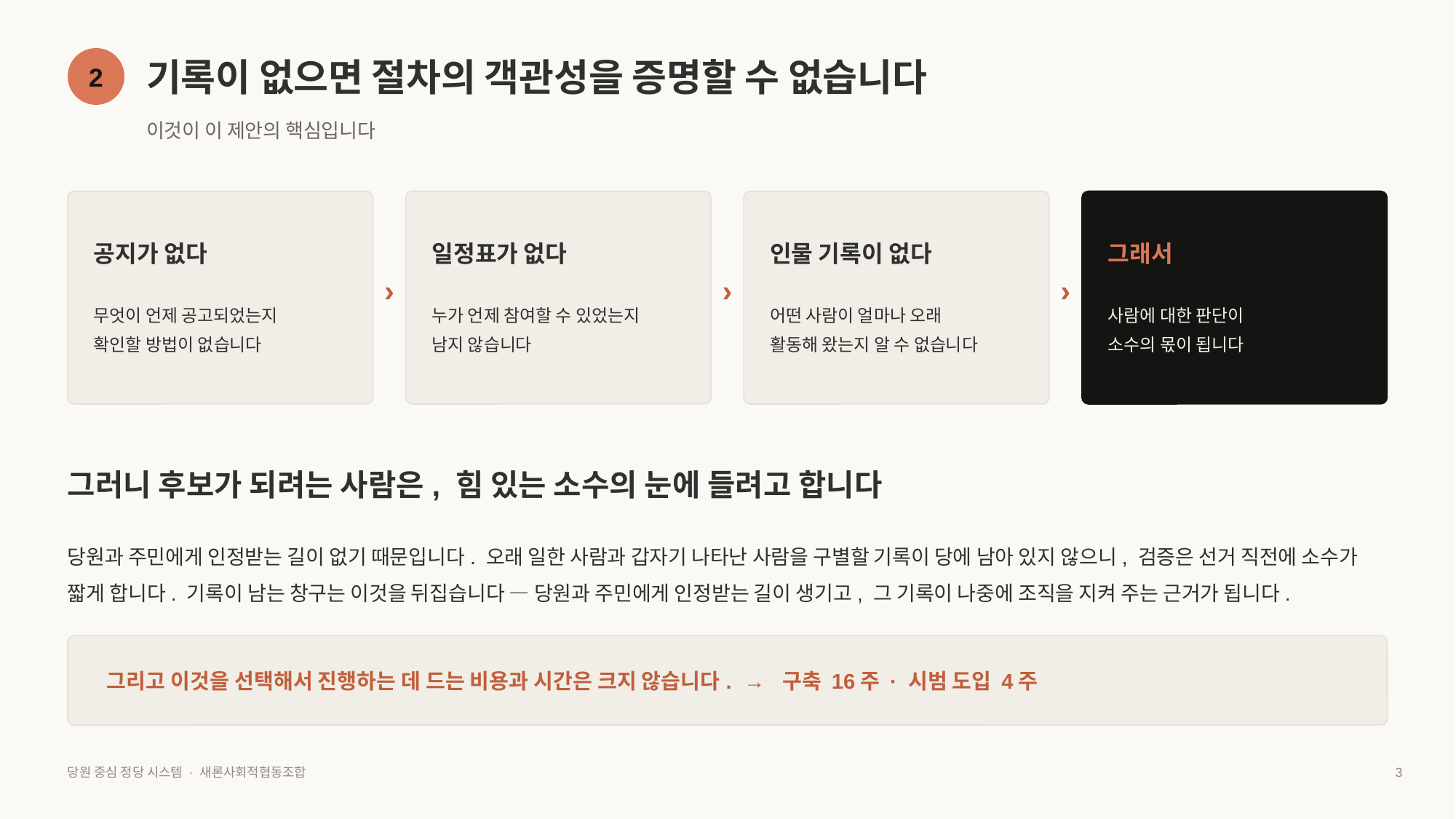

기록이 없으면 절차의 객관성을 증명할 수 없습니다

2
이것이 이 제안의 핵심입니다

공지가 없다
일정표가 없다
인물 기록이 없다
그래서
›
›
›
무엇이 언제 공고되었는지
확인할 방법이 없습니다
누가 언제 참여할 수 있었는지
남지 않습니다
어떤 사람이 얼마나 오래
활동해 왔는지 알 수 없습니다
사람에 대한 판단이
소수의 몫이 됩니다
그러니 후보가 되려는 사람은, 힘 있는 소수의 눈에 들려고 합니다
당원과 주민에게 인정받는 길이 없기 때문입니다. 오래 일한 사람과 갑자기 나타난 사람을 구별할 기록이 당에 남아 있지 않으니, 검증은 선거 직전에 소수가 짧게 합니다. 기록이 남는 창구는 이것을 뒤집습니다 — 당원과 주민에게 인정받는 길이 생기고, 그 기록이 나중에 조직을 지켜 주는 근거가 됩니다.

그리고 이것을 선택해서 진행하는 데 드는 비용과 시간은 크지 않습니다.  →  구축 16주 · 시범 도입 4주
당원 중심 정당 시스템 · 새론사회적협동조합
3